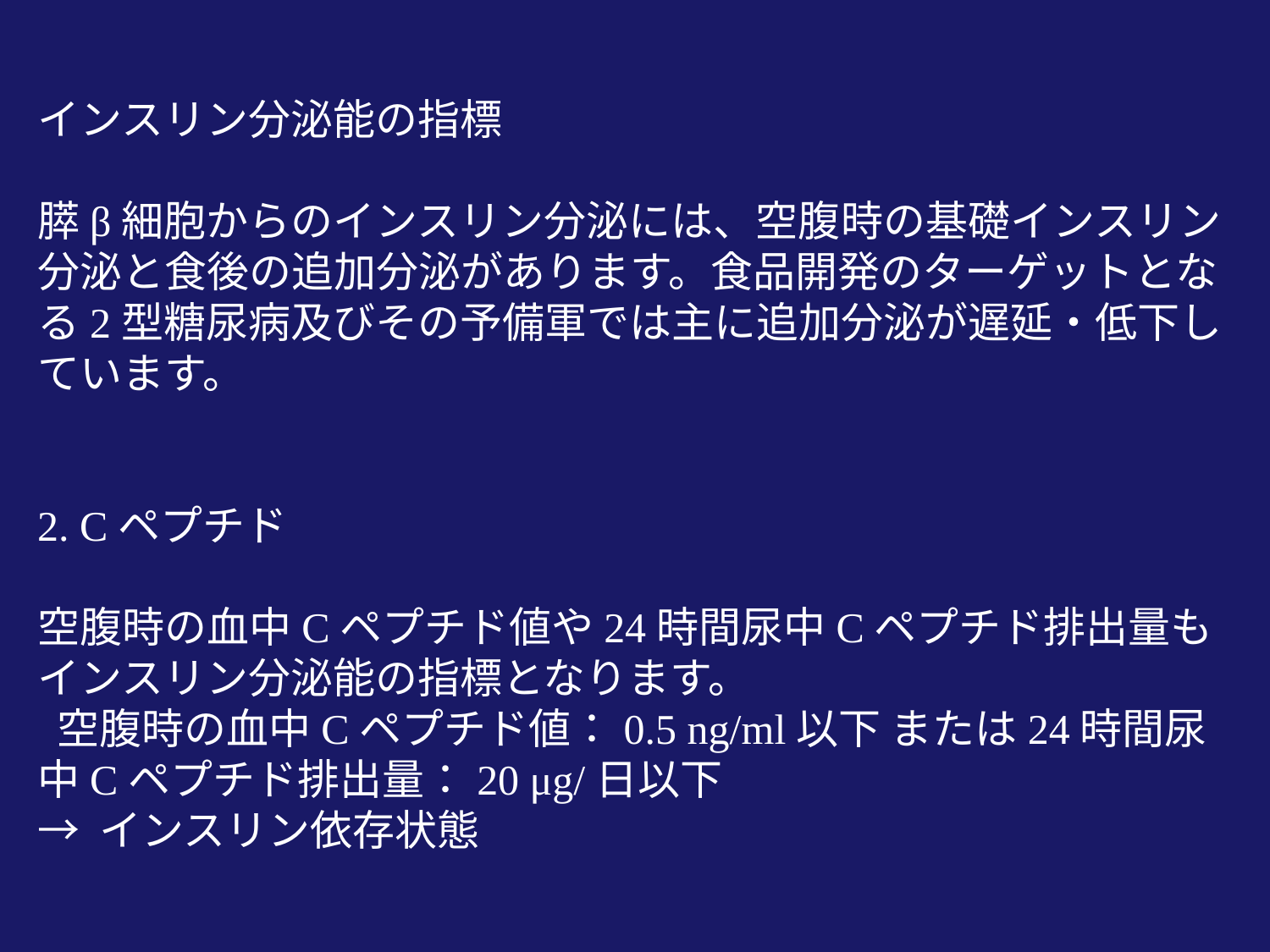

インスリン分泌能の指標

膵β細胞からのインスリン分泌には、空腹時の基礎インスリン分泌と食後の追加分泌があります。食品開発のターゲットとなる2型糖尿病及びその予備軍では主に追加分泌が遅延・低下しています。

2. Cペプチド

空腹時の血中Cペプチド値や24時間尿中Cペプチド排出量もインスリン分泌能の指標となります。
 空腹時の血中Cペプチド値：0.5 ng/ml以下 または24時間尿中Cペプチド排出量：20 μg/日以下
→ インスリン依存状態